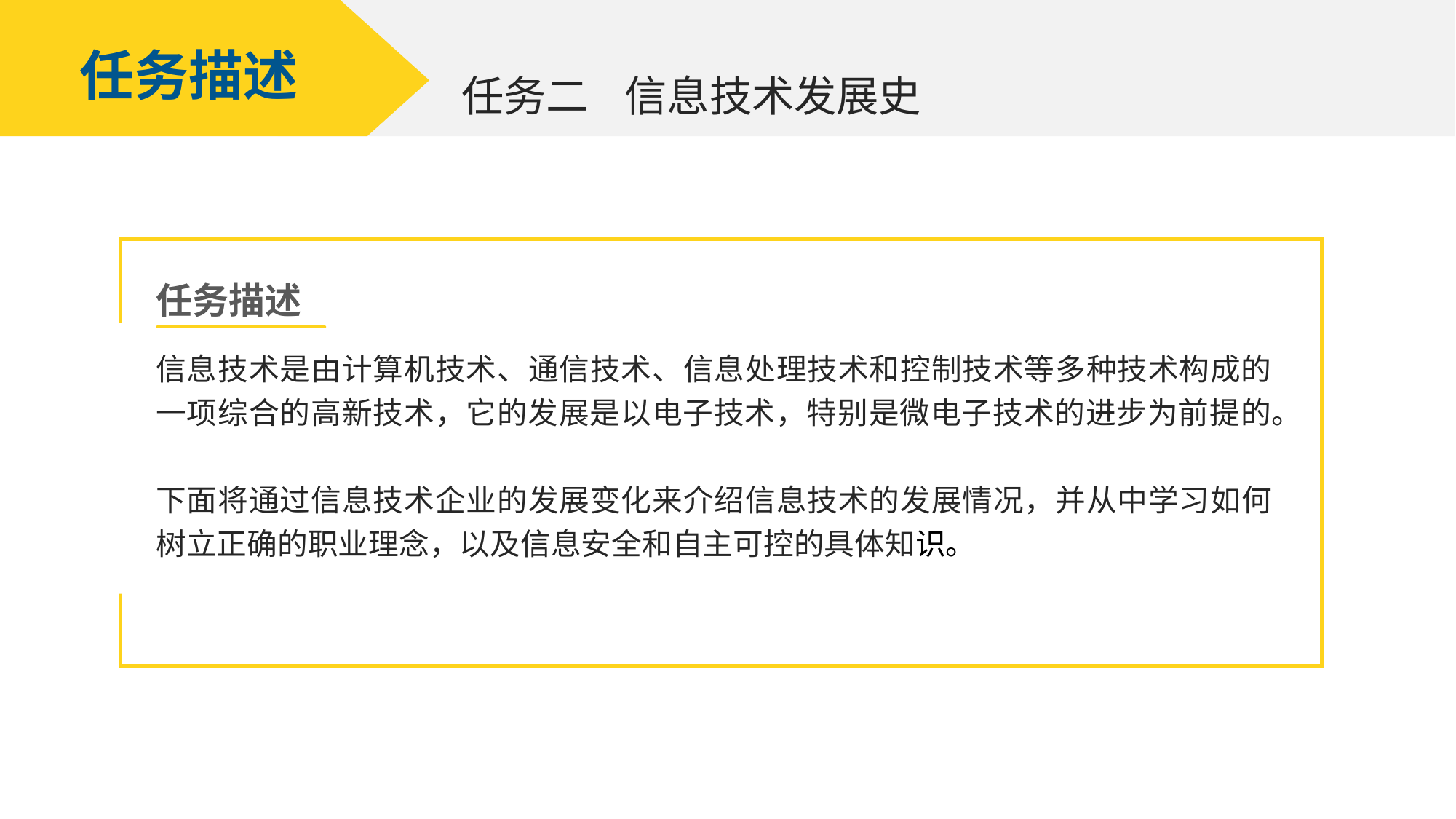

任务描述
信息技术发展史
任务二

任务描述

信息技术是由计算机技术、通信技术、信息处理技术和控制技术等多种技术构成的一项综合的高新技术，它的发展是以电子技术，特别是微电子技术的进步为前提的。

下面将通过信息技术企业的发展变化来介绍信息技术的发展情况，并从中学习如何树立正确的职业理念，以及信息安全和自主可控的具体知识。